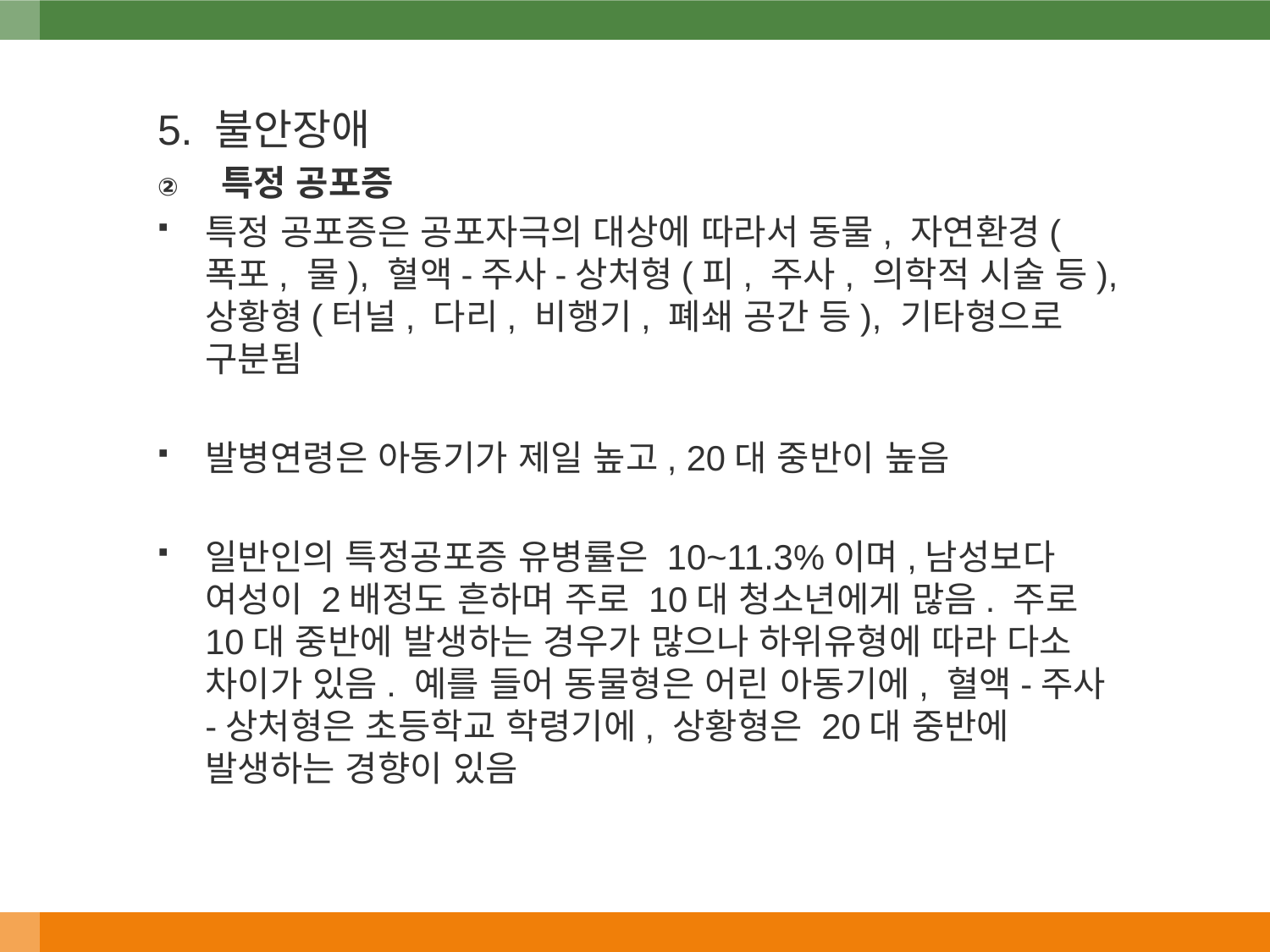

5. 불안장애
특정 공포증
특정 공포증은 공포자극의 대상에 따라서 동물, 자연환경(폭포, 물), 혈액-주사-상처형(피, 주사, 의학적 시술 등), 상황형(터널, 다리, 비행기, 폐쇄 공간 등), 기타형으로 구분됨

발병연령은 아동기가 제일 높고, 20대 중반이 높음

일반인의 특정공포증 유병률은 10~11.3%이며,남성보다 여성이 2배정도 흔하며 주로 10대 청소년에게 많음. 주로 10대 중반에 발생하는 경우가 많으나 하위유형에 따라 다소 차이가 있음. 예를 들어 동물형은 어린 아동기에, 혈액-주사-상처형은 초등학교 학령기에, 상황형은 20대 중반에 발생하는 경향이 있음